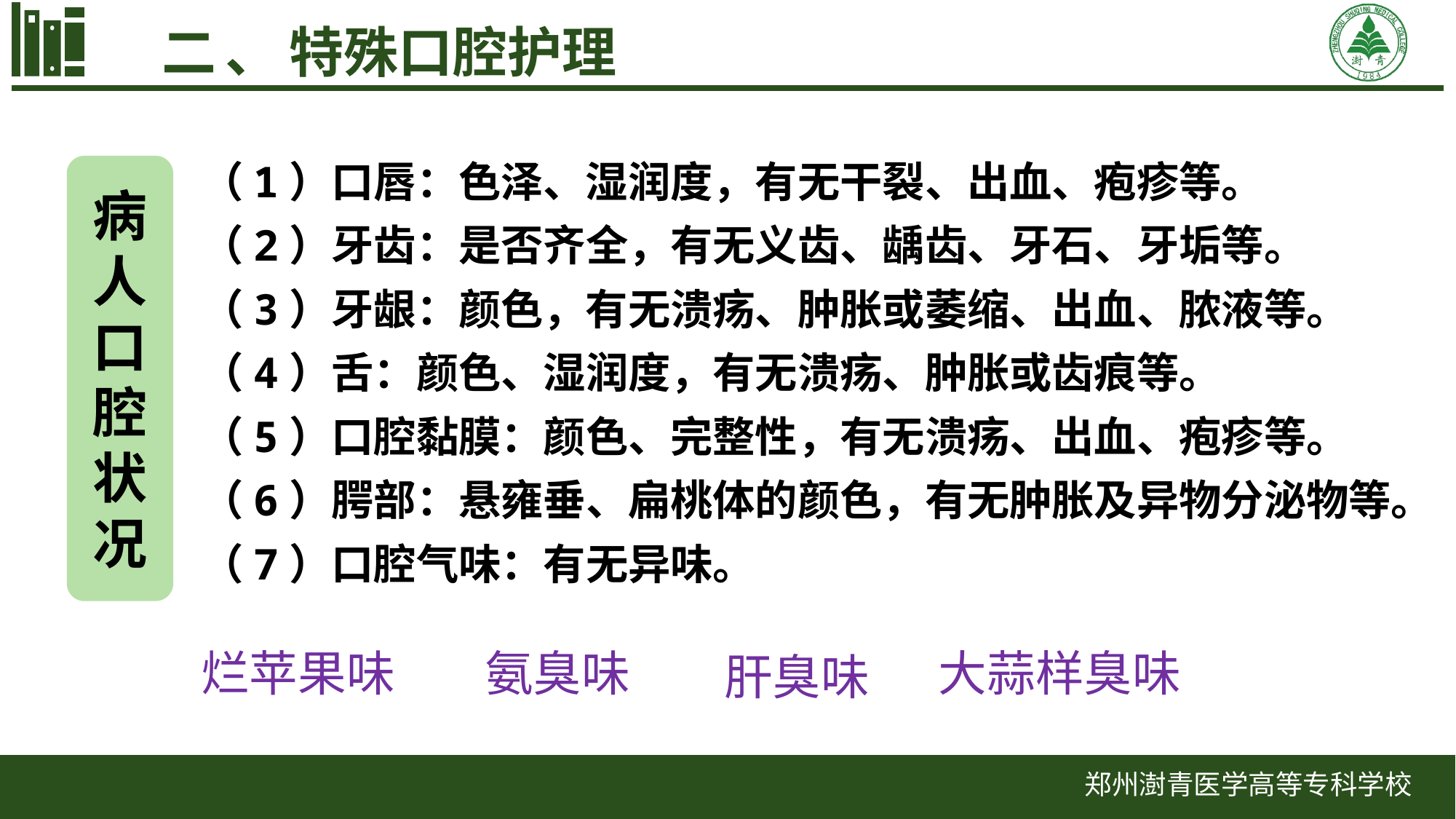

二、特殊口腔护理
（1）口唇：色泽、湿润度，有无干裂、出血、疱疹等。
（2）牙齿：是否齐全，有无义齿、龋齿、牙石、牙垢等。
（3）牙龈：颜色，有无溃疡、肿胀或萎缩、出血、脓液等。
（4）舌：颜色、湿润度，有无溃疡、肿胀或齿痕等。
（5）口腔黏膜：颜色、完整性，有无溃疡、出血、疱疹等。
（6）腭部：悬雍垂、扁桃体的颜色，有无肿胀及异物分泌物等。
（7）口腔气味：有无异味。

病人口腔状况
大蒜样臭味
烂苹果味
氨臭味
肝臭味
郑州澍青医学高等专科学校